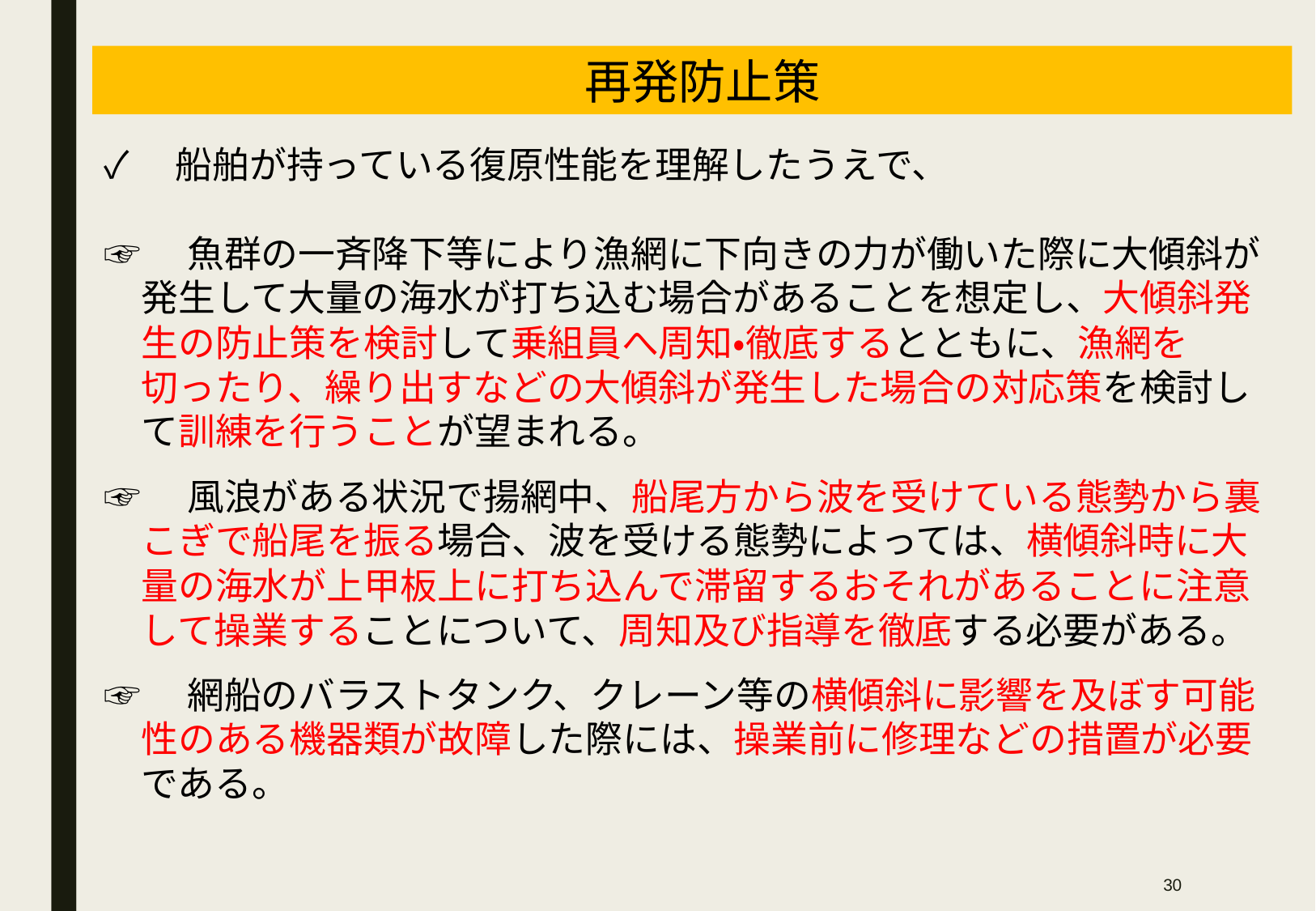

再発防止策
✓　船舶が持っている復原性能を理解したうえで、

☞　魚群の一斉降下等により漁網に下向きの力が働いた際に大傾斜が
　発生して大量の海水が打ち込む場合があることを想定し、大傾斜発
　生の防止策を検討して乗組員へ周知・徹底するとともに、漁網を
　切ったり、繰り出すなどの大傾斜が発生した場合の対応策を検討し
　て訓練を行うことが望まれる。

☞　風浪がある状況で揚網中、船尾方から波を受けている態勢から裏
　こぎで船尾を振る場合、波を受ける態勢によっては、横傾斜時に大
　量の海水が上甲板上に打ち込んで滞留するおそれがあることに注意
　して操業することについて、周知及び指導を徹底する必要がある。

☞　網船のバラストタンク、クレーン等の横傾斜に影響を及ぼす可能
　性のある機器類が故障した際には、操業前に修理などの措置が必要
　である。
30